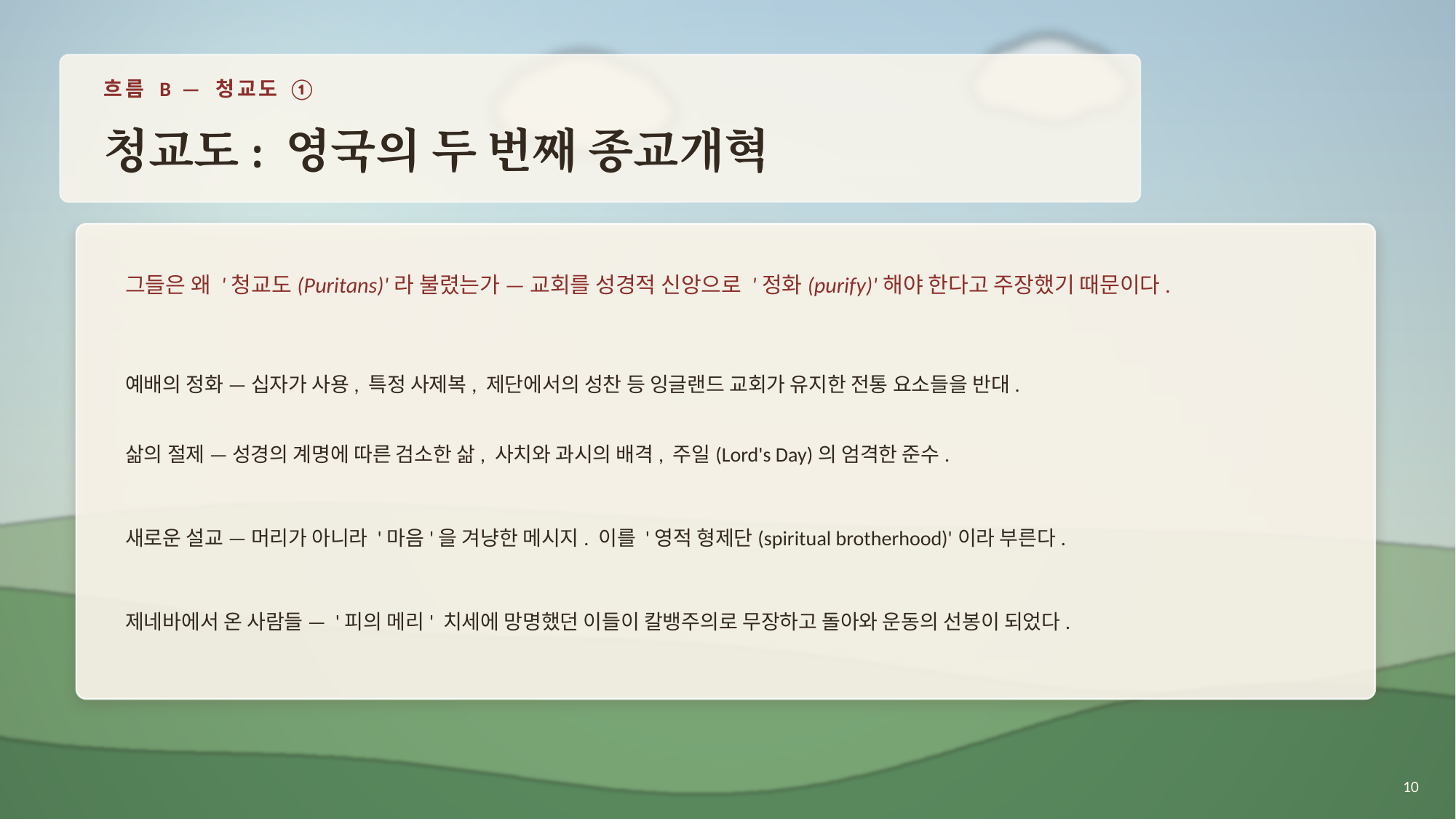

흐름 B — 청교도 ①
청교도: 영국의 두 번째 종교개혁

그들은 왜 '청교도(Puritans)'라 불렸는가 — 교회를 성경적 신앙으로 '정화(purify)'해야 한다고 주장했기 때문이다.
예배의 정화 — 십자가 사용, 특정 사제복, 제단에서의 성찬 등 잉글랜드 교회가 유지한 전통 요소들을 반대.

삶의 절제 — 성경의 계명에 따른 검소한 삶, 사치와 과시의 배격, 주일(Lord's Day)의 엄격한 준수.

새로운 설교 — 머리가 아니라 '마음'을 겨냥한 메시지. 이를 '영적 형제단(spiritual brotherhood)'이라 부른다.

제네바에서 온 사람들 — '피의 메리' 치세에 망명했던 이들이 칼뱅주의로 무장하고 돌아와 운동의 선봉이 되었다.
10